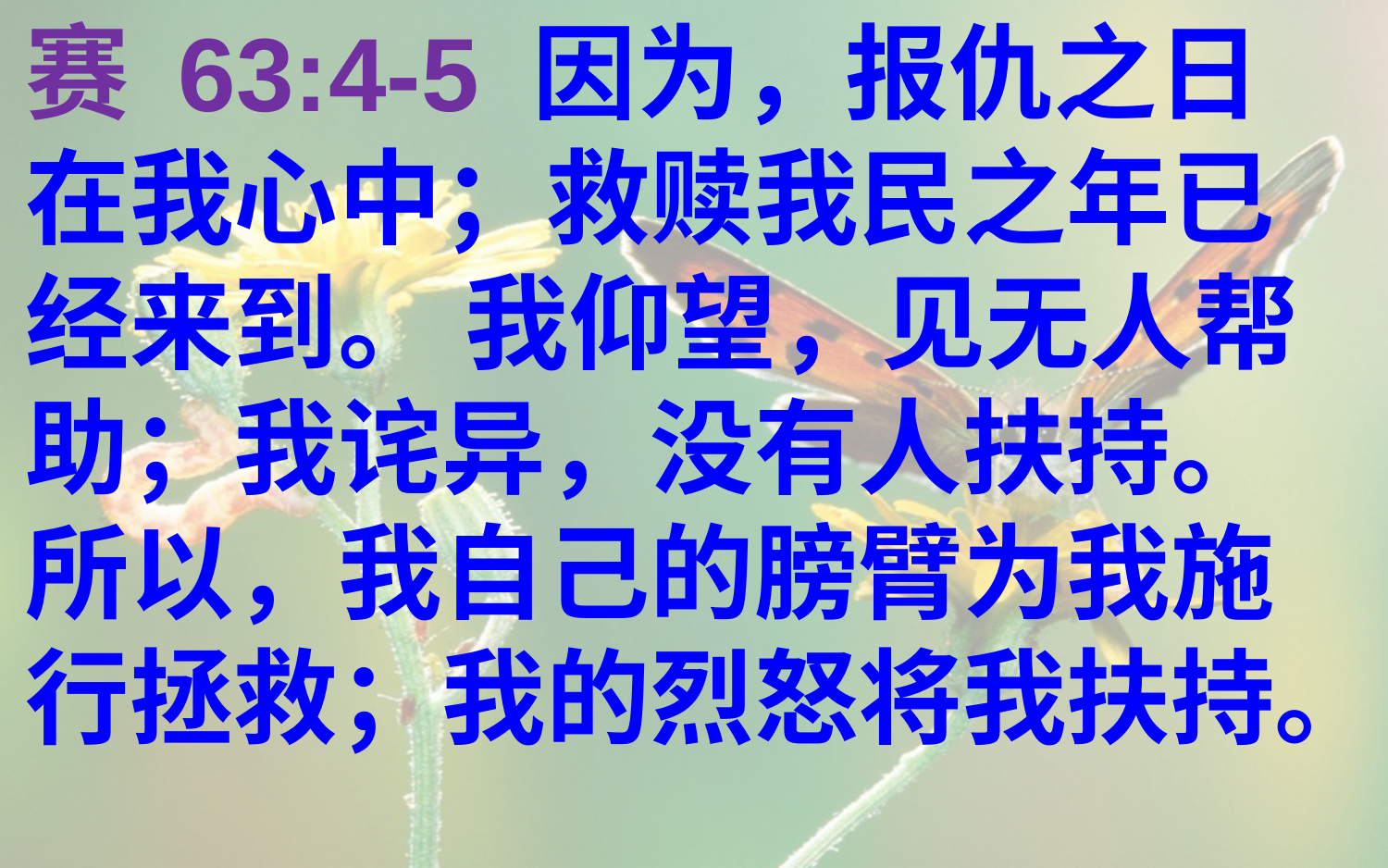

赛 63:4-5 因为，报仇之日在我心中；救赎我民之年已经来到。 我仰望，见无人帮助；我诧异，没有人扶持。所以，我自己的膀臂为我施行拯救；我的烈怒将我扶持。